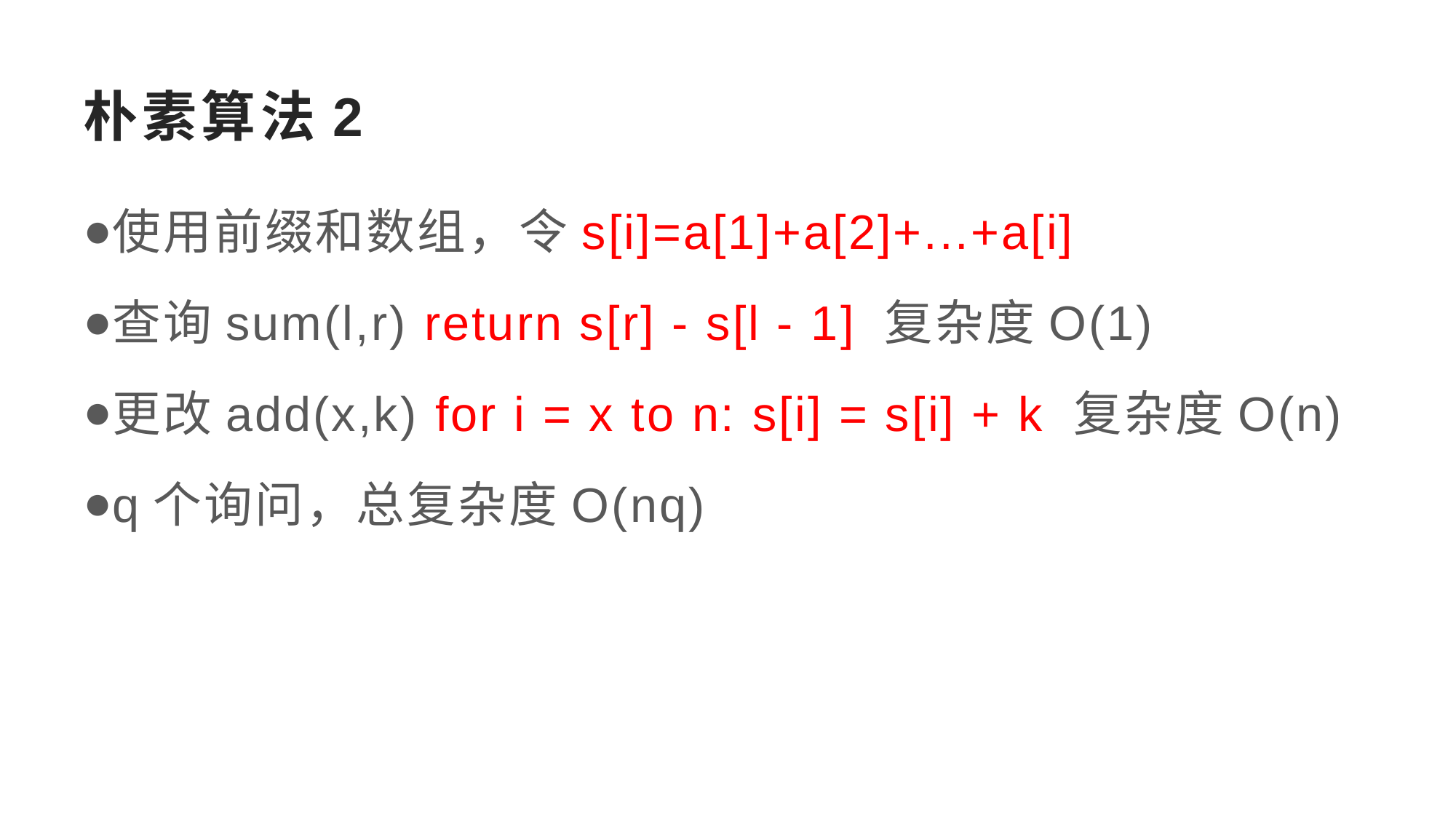

# 朴素算法2
使用前缀和数组，令s[i]=a[1]+a[2]+...+a[i]
查询sum(l,r) return s[r] - s[l - 1] 复杂度O(1)
更改add(x,k) for i = x to n: s[i] = s[i] + k 复杂度O(n)
q个询问，总复杂度O(nq)